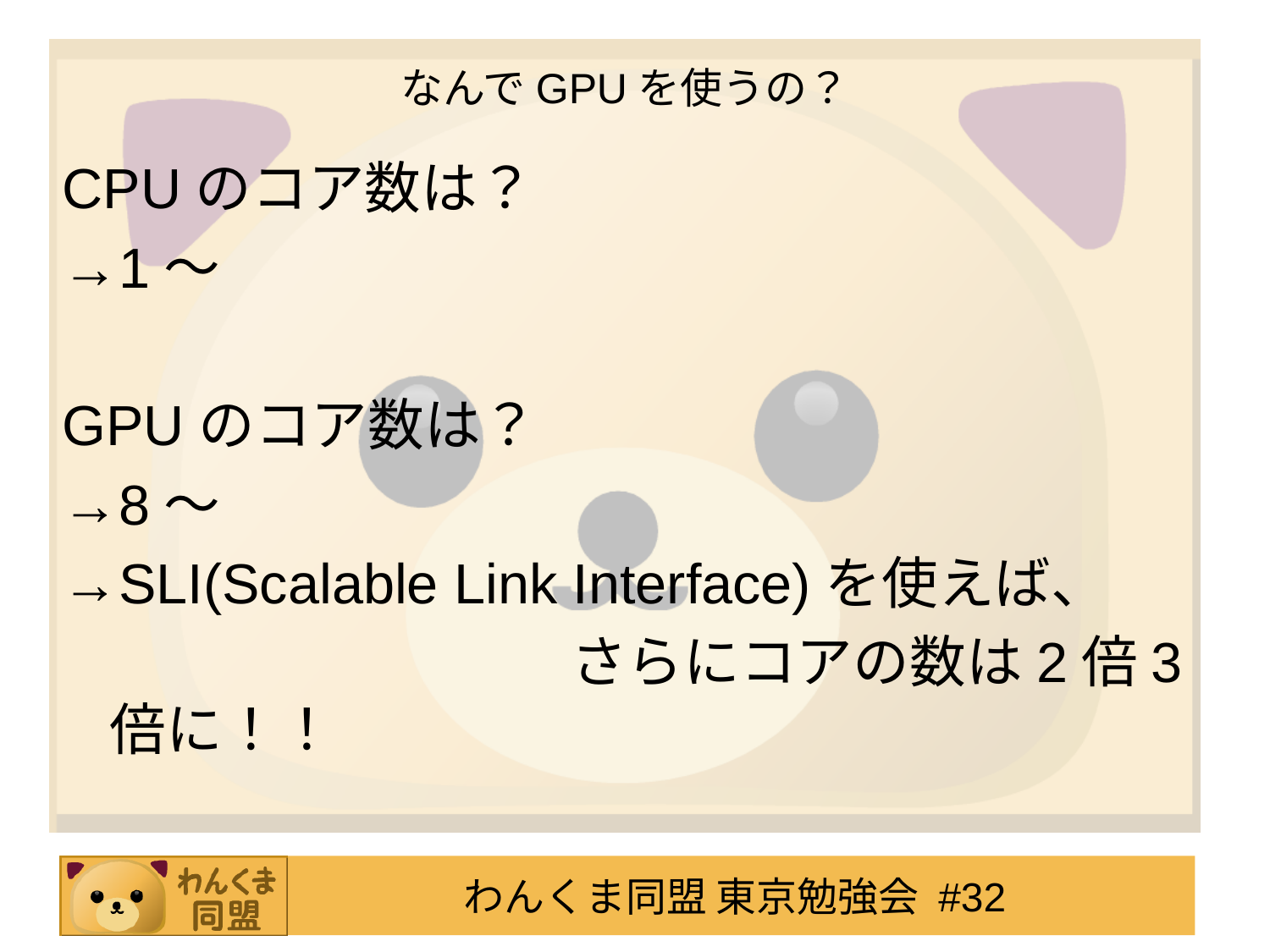

# なんでGPUを使うの？
CPUのコア数は？
→1〜

GPUのコア数は？
→8〜
→SLI(Scalable Link Interface)を使えば、
　　　　　　　　　さらにコアの数は2倍3倍に！！